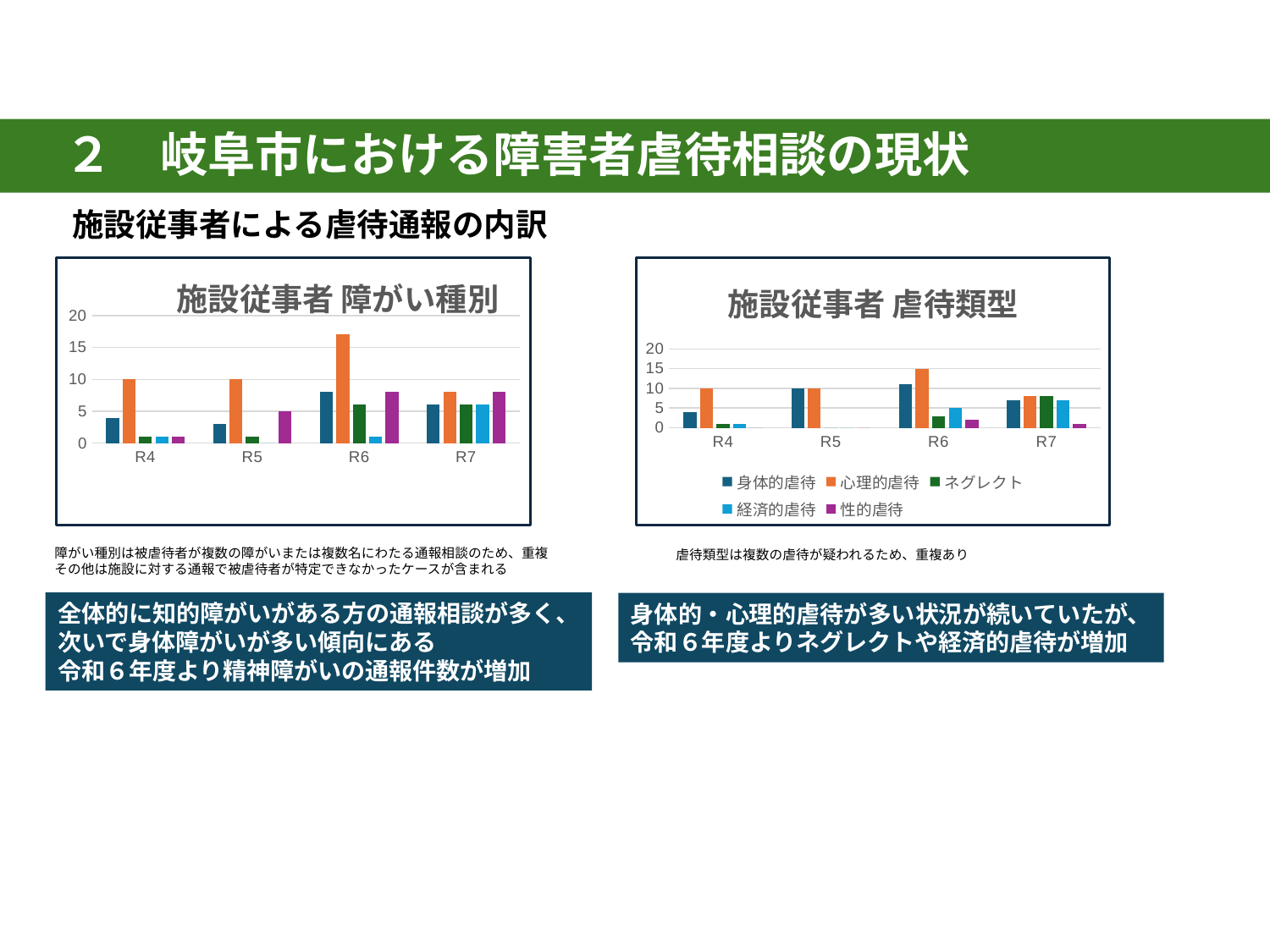

２　岐阜市における障害者虐待相談の現状
施設従事者による虐待通報の内訳

### Chart: 施設従事者 障がい種別

| Category | 身体障害 | 知的障害 | 精神障害 | 発達障害 | その他 |
|---|---|---|---|---|---|
| R4 | 4.0 | 10.0 | 1.0 | 1.0 | 1.0 |
| R5 | 3.0 | 10.0 | 1.0 | 0.0 | 5.0 |
| R6 | 8.0 | 17.0 | 6.0 | 1.0 | 8.0 |
| R7 | 6.0 | 8.0 | 6.0 | 6.0 | 8.0 |

### Chart: 施設従事者 虐待類型

| Category | 身体的虐待 | 心理的虐待 | ネグレクト | 経済的虐待 | 性的虐待 |
|---|---|---|---|---|---|
| R4 | 4.0 | 10.0 | 1.0 | 1.0 | 0.0 |
| R5 | 10.0 | 10.0 | 0.0 | 0.0 | 0.0 |
| R6 | 11.0 | 15.0 | 3.0 | 5.0 | 2.0 |
| R7 | 7.0 | 8.0 | 8.0 | 7.0 | 1.0 |
障がい種別は被虐待者が複数の障がいまたは複数名にわたる通報相談のため、重複
その他は施設に対する通報で被虐待者が特定できなかったケースが含まれる
虐待類型は複数の虐待が疑われるため、重複あり
全体的に知的障がいがある方の通報相談が多く、
次いで身体障がいが多い傾向にある
令和６年度より精神障がいの通報件数が増加
身体的・心理的虐待が多い状況が続いていたが、
令和６年度よりネグレクトや経済的虐待が増加